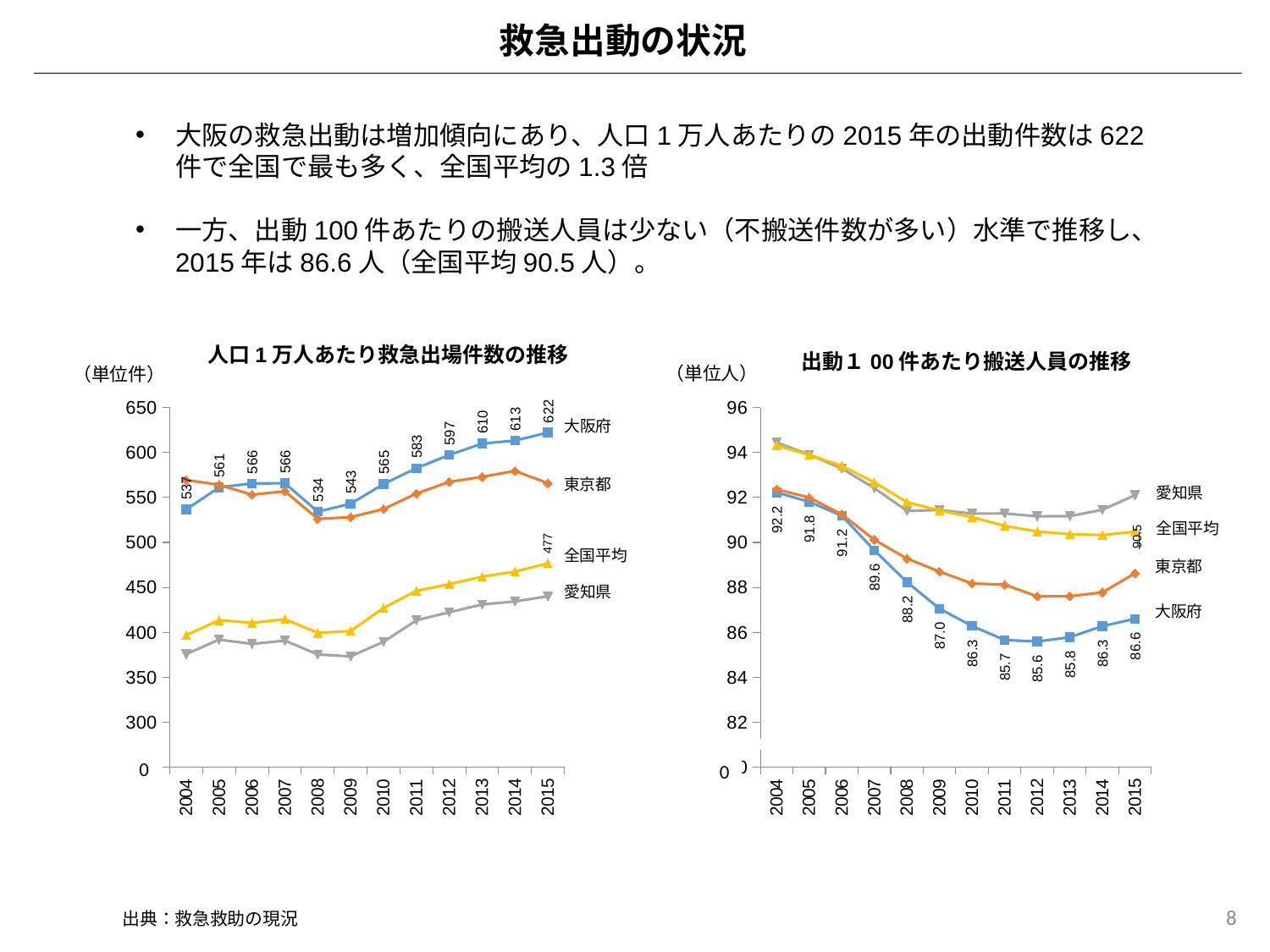

救急出動の状況
大阪の救急出動は増加傾向にあり、人口1万人あたりの2015年の出動件数は622件で全国で最も多く、全国平均の1.3倍

一方、出動100件あたりの搬送人員は少ない（不搬送件数が多い）水準で推移し、2015年は86.6人（全国平均90.5人）。
人口1万人あたり救急出場件数の推移
出動１00件あたり搬送人員の推移
（単位人）
（単位件）

### Chart

| Category | 大阪府 | 東京都 | 愛知県 | 全国 |
|---|---|---|---|---|
| 2004 | 536.6 | 569.5 | 375.5 | 396.6 |
| 2005 | 561.4 | 564.1 | 391.7 | 413.4 |
| 2006 | 565.6 | 553.1 | 386.9 | 410.3 |
| 2007 | 565.9 | 557.0 | 390.6 | 414.4 |
| 2008 | 534.3 | 526.2 | 375.1 | 399.3 |
| 2009 | 543.0 | 528.1 | 373.1 | 401.2 |
| 2010 | 565.0 | 537.1 | 389.2 | 427.0 |
| 2011 | 582.7 | 554.4 | 413.2 | 446.1 |
| 2012 | 597.4 | 567.4 | 422.2 | 453.5 |
| 2013 | 610.1 | 573.0 | 430.9 | 461.8 |
| 2014 | 613.4 | 579.6 | 434.3 | 467.6 |
| 2015 | 622.3 | 565.9 | 440.0 | 476.6 |

### Chart

| Category | 大阪府 | 東京都 | 愛知県 | 全国 |
|---|---|---|---|---|
| 2004 | 92.22625479999999 | 92.3632343 | 94.456606 | 94.320285 |
| 2005 | 91.8096367 | 91.999571 | 93.9093355 | 93.8998881 |
| 2006 | 91.1880472 | 91.2491009 | 93.29435360000001 | 93.4108111 |
| 2007 | 89.6457191 | 90.116005 | 92.4128756 | 92.6755063 |
| 2008 | 88.23439379999999 | 89.2777971 | 91.4078032 | 91.7902632 |
| 2009 | 87.04810830000001 | 88.6990465 | 91.4433801 | 91.4249196 |
| 2010 | 86.2733848 | 88.1710915 | 91.2851002 | 91.12364152964979 |
| 2011 | 85.6502868 | 88.1163225 | 91.2895809 | 90.73537205735104 |
| 2012 | 85.5828754 | 87.59543950000001 | 91.1630672 | 90.48414849999999 |
| 2013 | 85.7744567 | 87.6044332 | 91.16796980000001 | 90.3669885 |
| 2014 | 86.2703305 | 87.774043 | 91.45259569999999 | 90.32562 |
| 2015 | 86.593234 | 88.6238364 | 92.104392 | 90.4795605 |
大阪府
東京都
愛知県
全国平均
全国平均
東京都
愛知県
大阪府

　0
0
8
出典：救急救助の現況